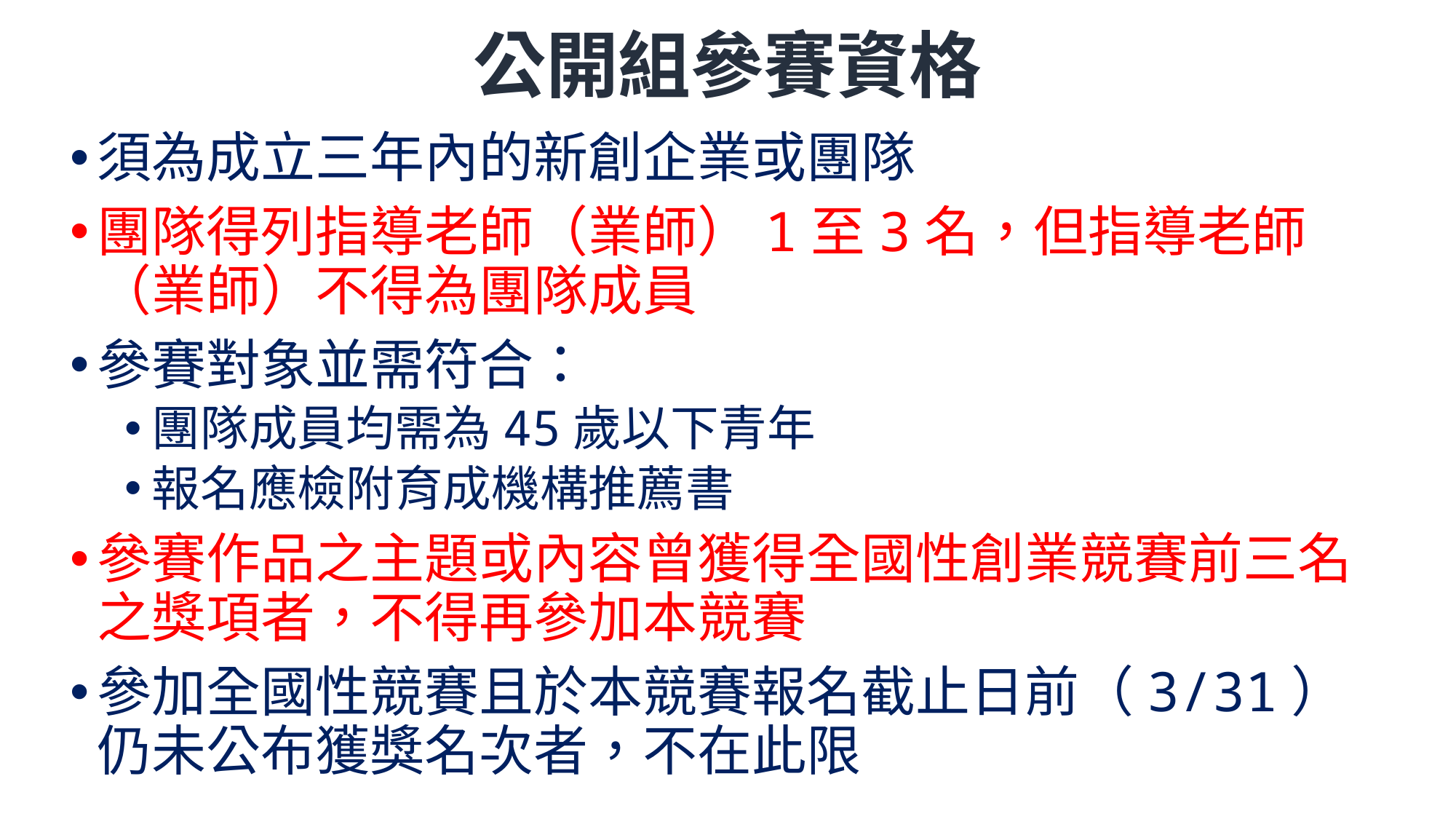

# 公開組參賽資格
須為成立三年內的新創企業或團隊
團隊得列指導老師（業師）1至3名，但指導老師（業師）不得為團隊成員
參賽對象並需符合：
團隊成員均需為45歲以下青年
報名應檢附育成機構推薦書
參賽作品之主題或內容曾獲得全國性創業競賽前三名之獎項者，不得再參加本競賽
參加全國性競賽且於本競賽報名截止日前（3/31）仍未公布獲獎名次者，不在此限